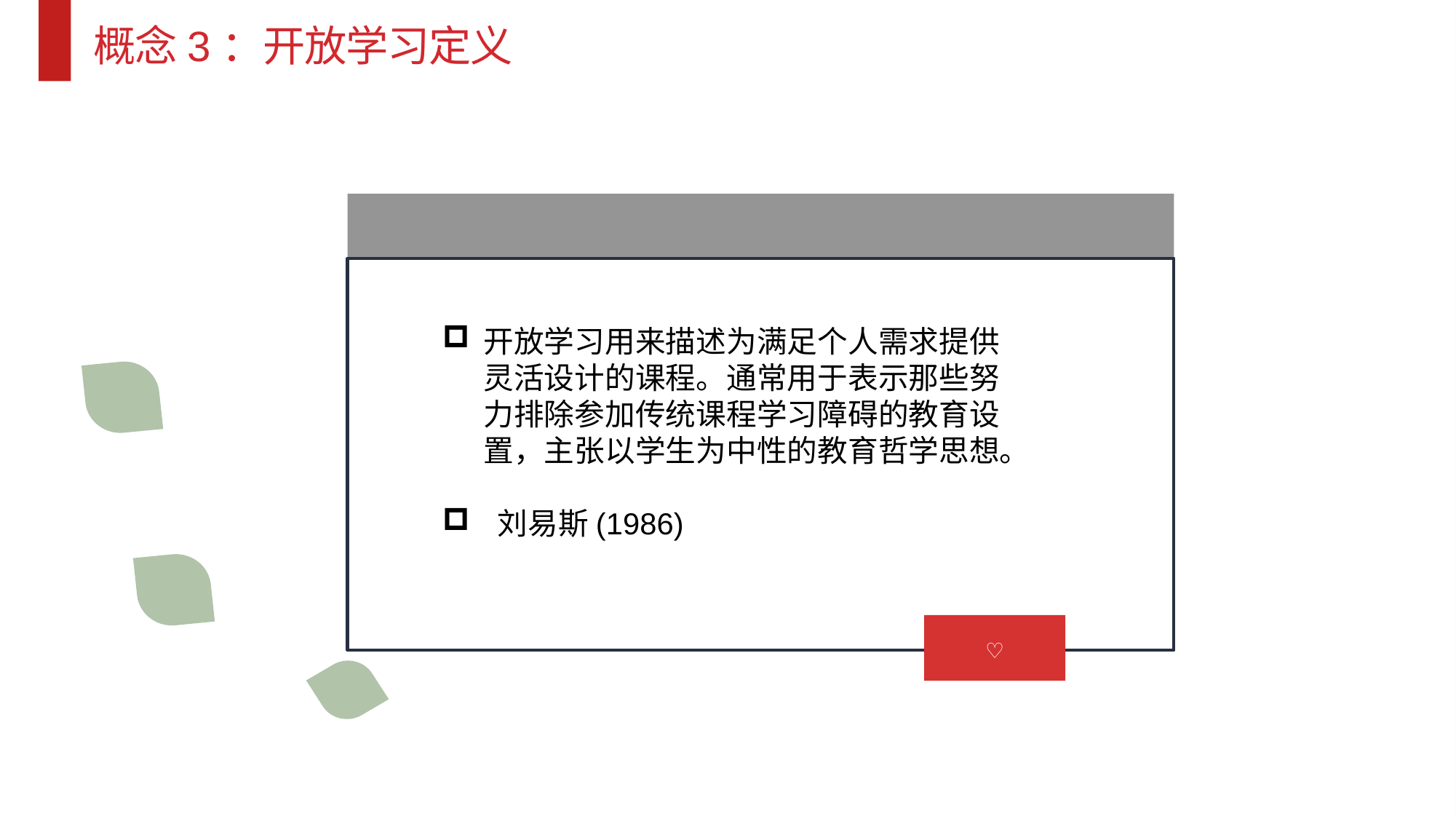

概念3：开放学习定义

♡

开放学习用来描述为满足个人需求提供灵活设计的课程。通常用于表示那些努力排除参加传统课程学习障碍的教育设置，主张以学生为中性的教育哲学思想。

 刘易斯(1986)